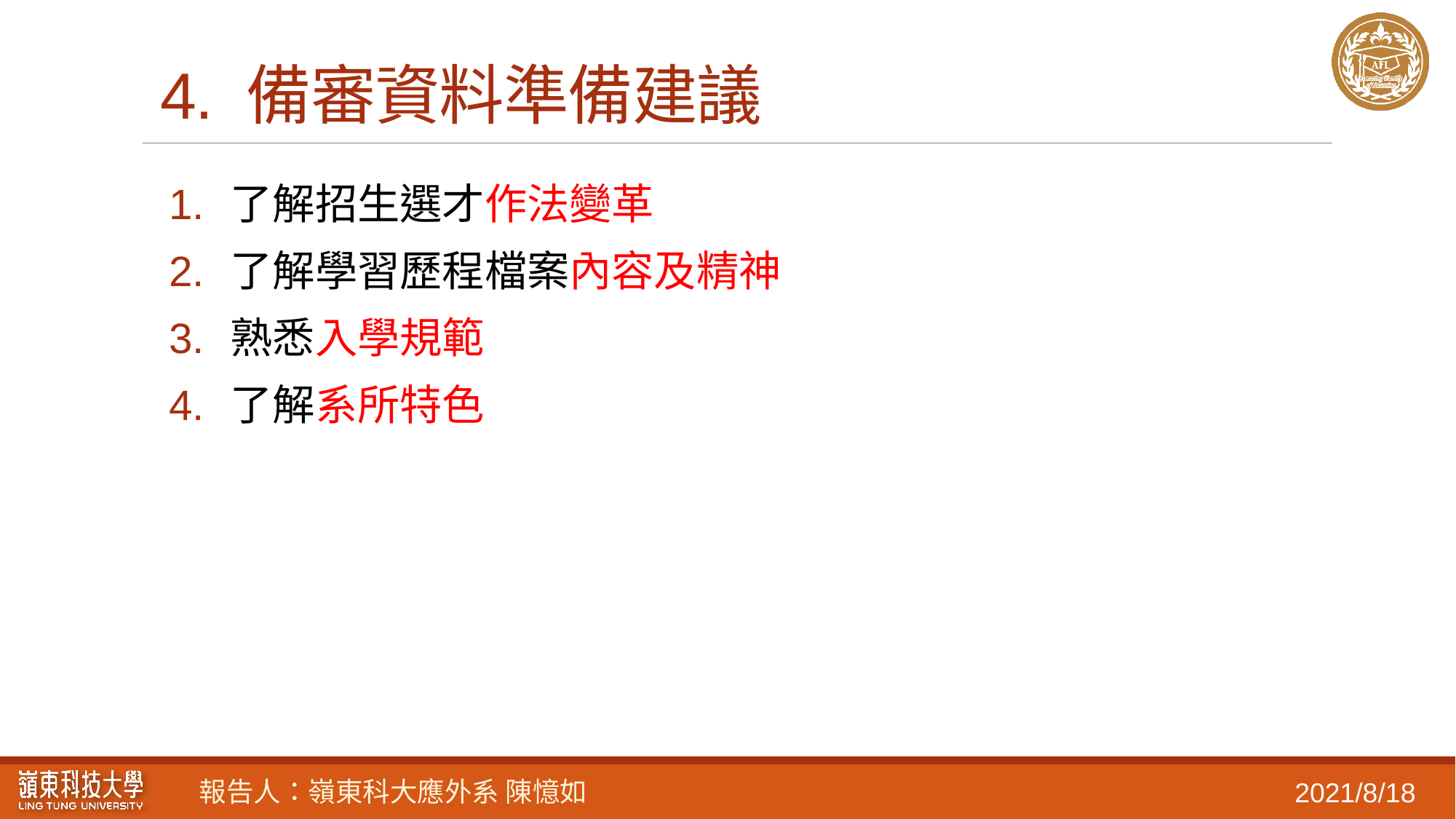

# 4. 備審資料準備建議
了解招生選才作法變革
了解學習歷程檔案內容及精神
熟悉入學規範
了解系所特色

2021/8/18